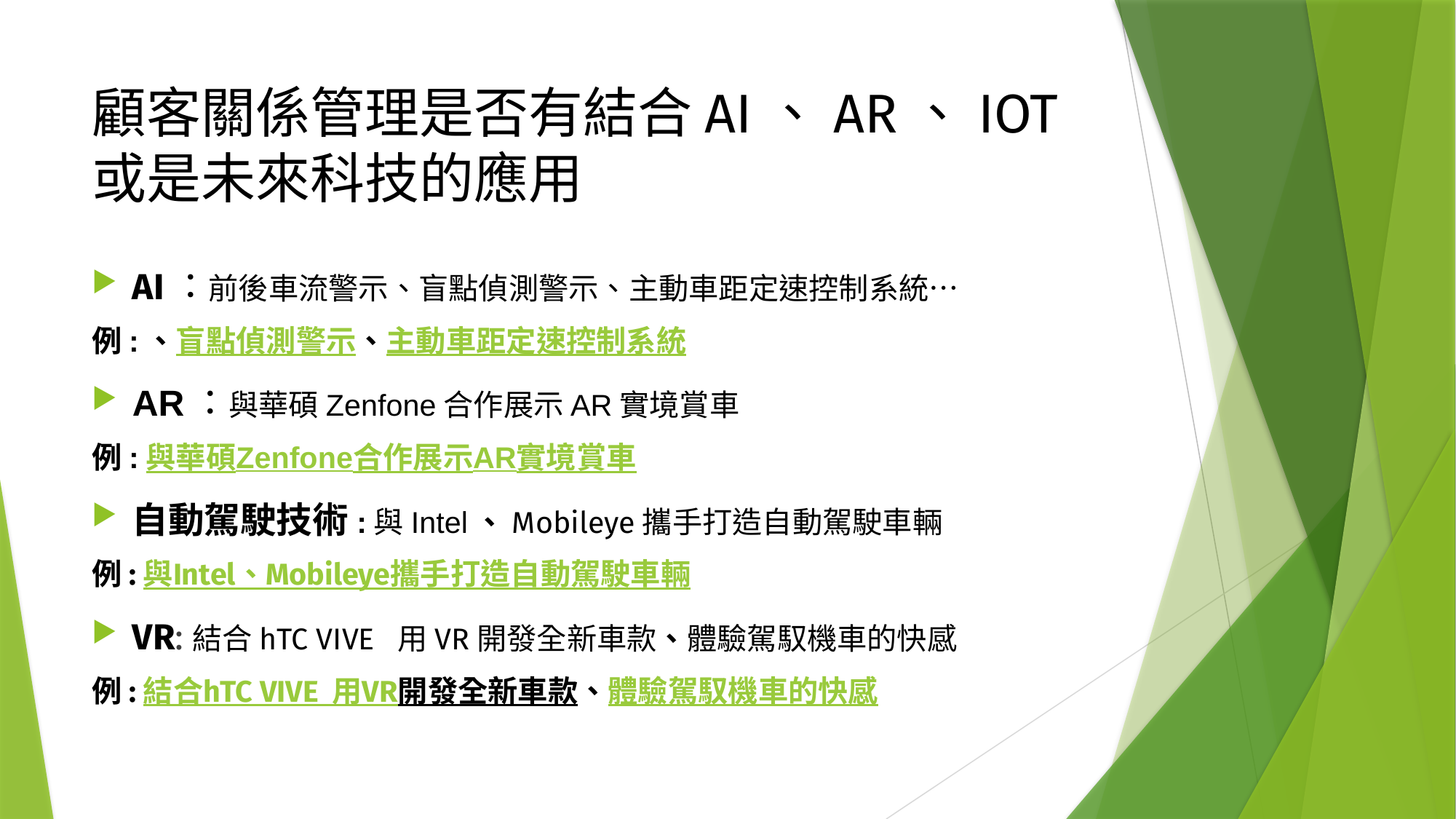

# 顧客關係管理是否有結合AI、AR、IOT或是未來科技的應用
AI：前後車流警示、盲點偵測警示、主動車距定速控制系統…
例:、盲點偵測警示、主動車距定速控制系統
AR：與華碩Zenfone合作展示AR實境賞車
例:與華碩Zenfone合作展示AR實境賞車
自動駕駛技術:與Intel、Mobileye攜手打造自動駕駛車輛
例:與Intel、Mobileye攜手打造自動駕駛車輛
VR:結合hTC VIVE  用VR開發全新車款、體驗駕馭機車的快感
例:結合hTC VIVE  用VR開發全新車款、體驗駕馭機車的快感